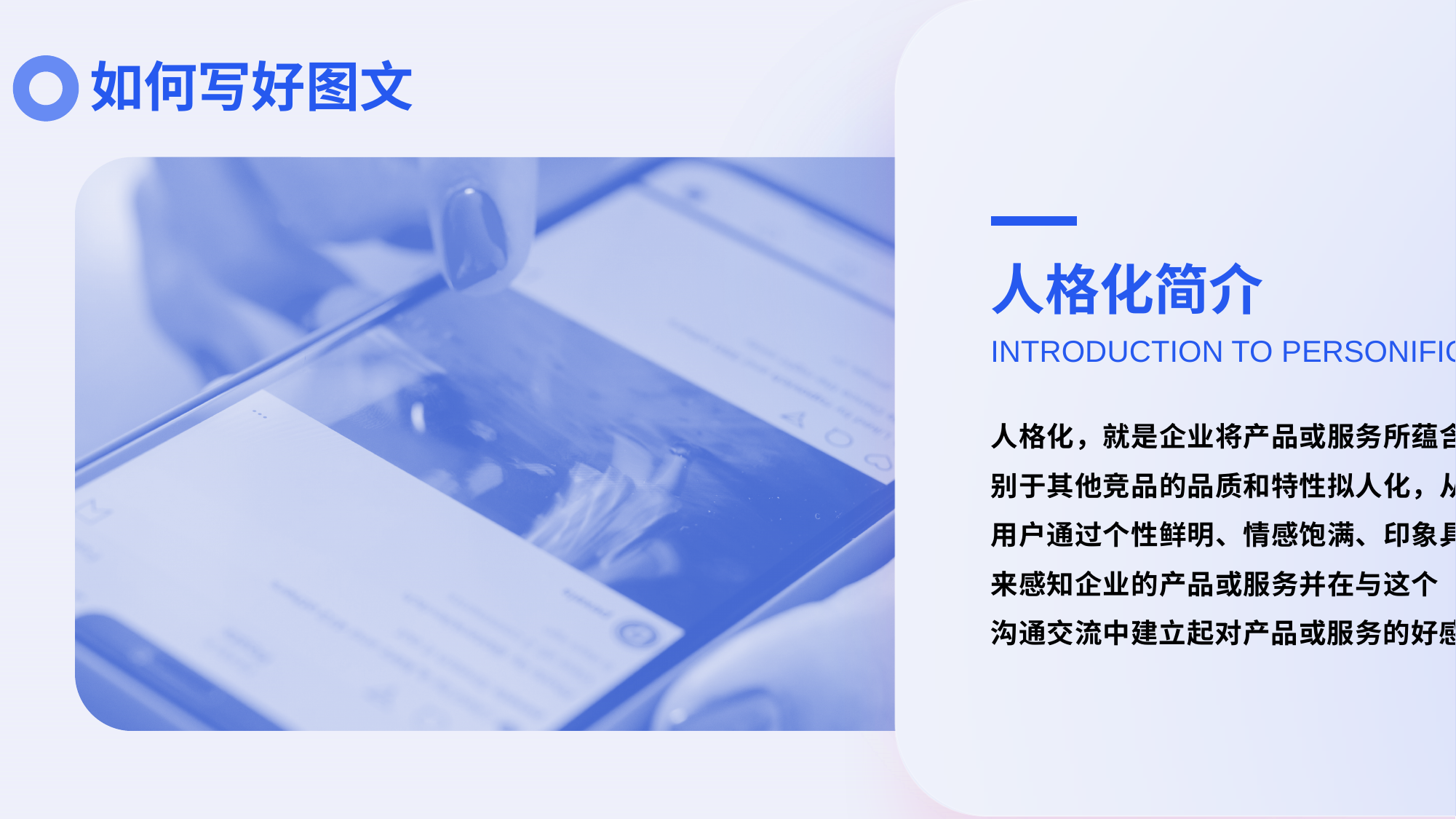

# 如何写好图文

人格化简介
INTRODUCTION TO PERSONIFICATION
人格化，就是企业将产品或服务所蕴含的、区别于其他竞品的品质和特性拟人化，从而帮助用户通过个性鲜明、情感饱满、印象具象的人来感知企业的产品或服务并在与这个「人」的沟通交流中建立起对产品或服务的好感与信任。